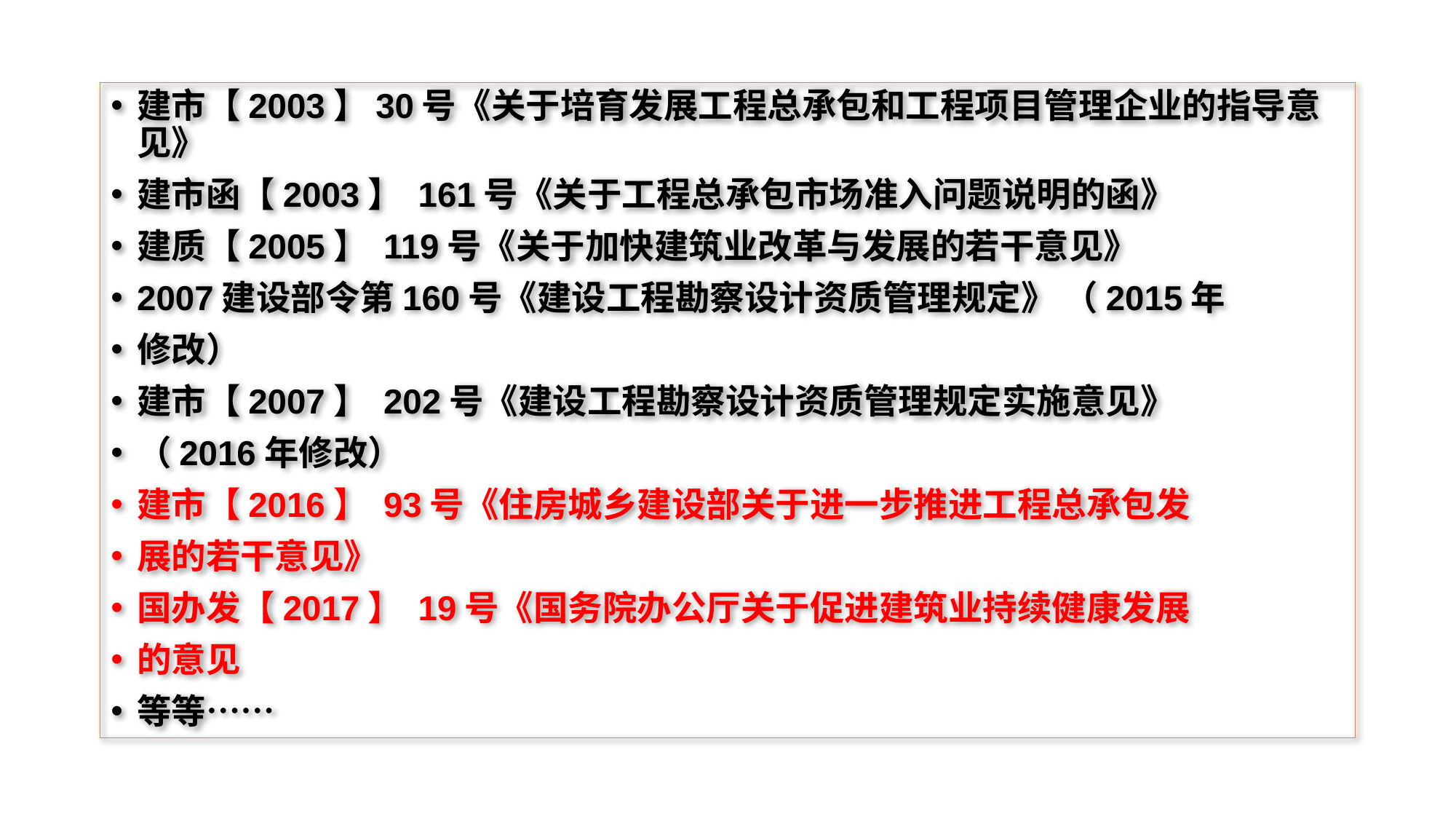

建市【2003】30号《关于培育发展工程总承包和工程项目管理企业的指导意见》
建市函【2003】 161号《关于工程总承包市场准入问题说明的函》
建质【2005】 119号《关于加快建筑业改革与发展的若干意见》
2007建设部令第160号《建设工程勘察设计资质管理规定》 （2015年
修改）
建市【2007】 202号《建设工程勘察设计资质管理规定实施意见》
（2016年修改）
建市【2016】 93号《住房城乡建设部关于进一步推进工程总承包发
展的若干意见》
国办发【2017】 19号《国务院办公厅关于促进建筑业持续健康发展
的意见
等等……